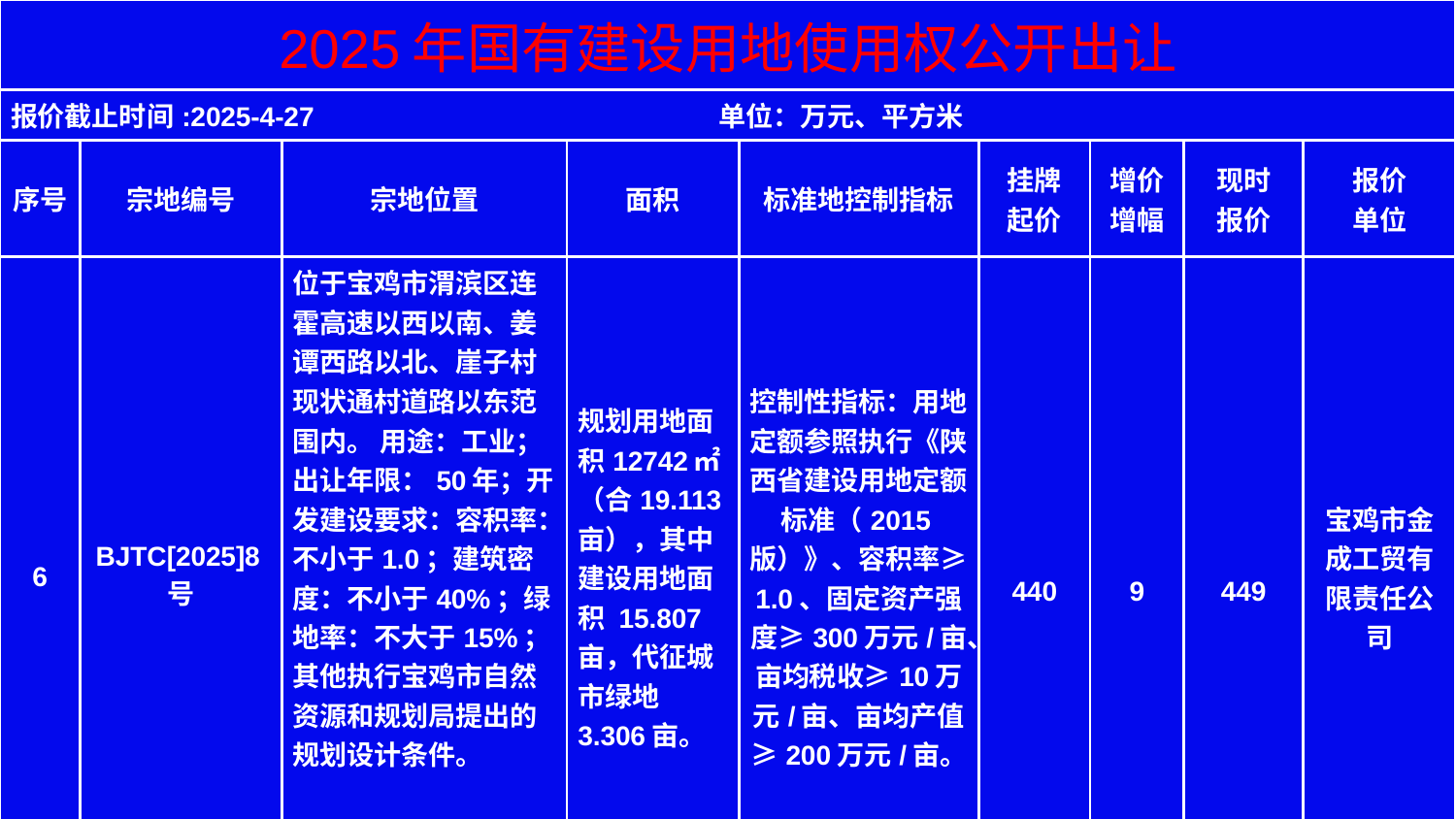

| 2025年国有建设用地使用权公开出让 |  |  |  |  |  |  |  |  |
| --- | --- | --- | --- | --- | --- | --- | --- | --- |
| 报价截止时间:2025-4-27 单位：万元、平方米 |  |  |  |  |  |  |  |  |
| 序号 | 宗地编号 | 宗地位置 | 面积 | 标准地控制指标 | 挂牌 起价 | 增价 增幅 | 现时 报价 | 报价 单位 |
| 6 | BJTC[2025]8号 | 位于宝鸡市渭滨区连霍高速以西以南、姜谭西路以北、崖子村现状通村道路以东范围内。 用途：工业；出让年限：50年；开发建设要求：容积率：不小于1.0；建筑密度：不小于40%；绿地率：不大于15%；其他执行宝鸡市自然资源和规划局提出的规划设计条件。 | 规划用地面积12742㎡（合19.113亩），其中建设用地面积 15.807亩，代征城市绿地3.306亩。 | 控制性指标：用地定额参照执行《陕西省建设用地定额标准（2015版）》、容积率≥1.0、固定资产强度≥300万元/亩、亩均税收≥10万元/亩、亩均产值≥200万元/亩。 | 440 | 9 | 449 | 宝鸡市金成工贸有限责任公司 |
| 宝鸡市自然资源和规划局 宝鸡市公共资源交易中心 |  |  |  |  |  |  |  |  |